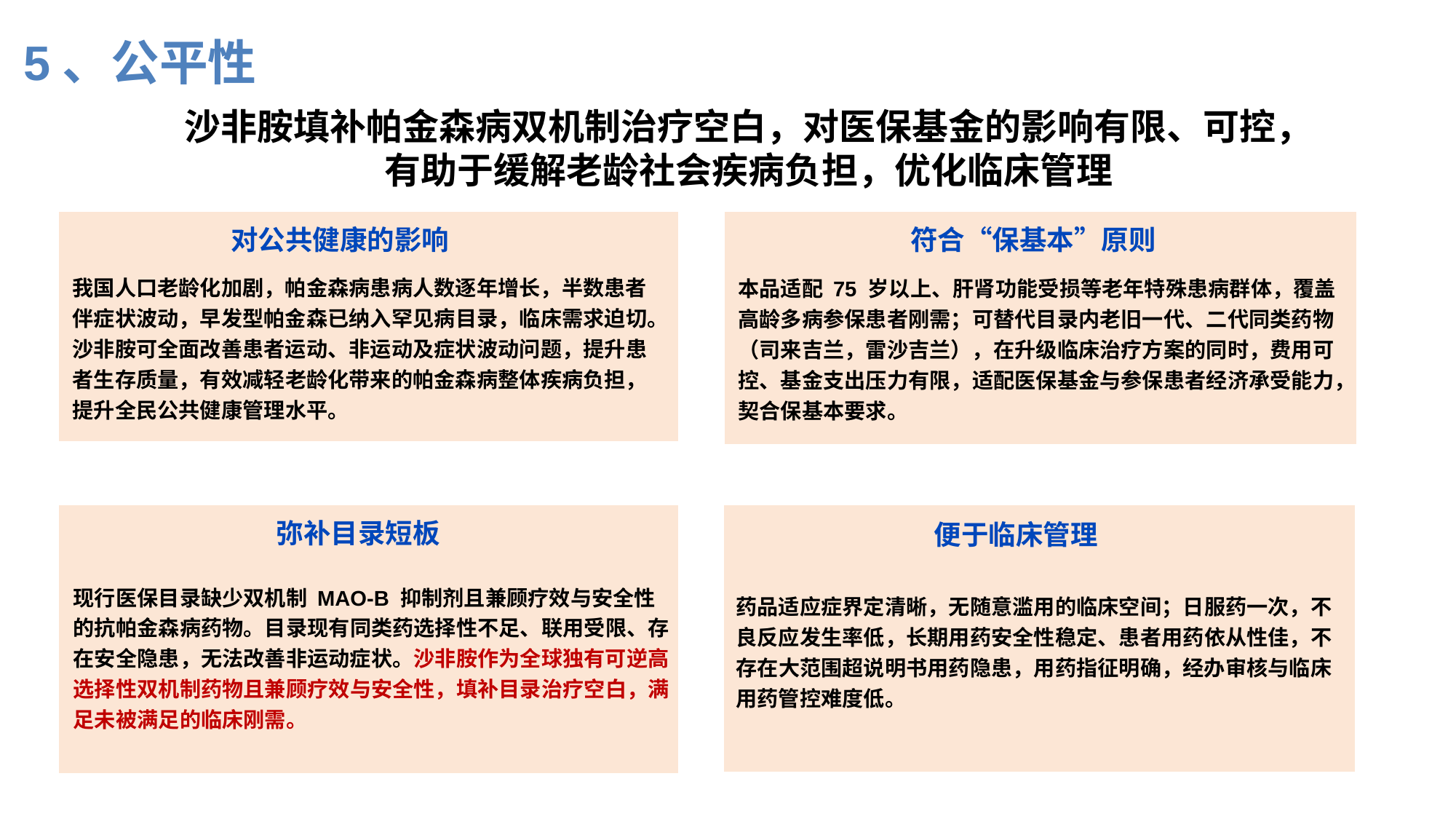

5、公平性
沙非胺填补帕金森病双机制治疗空白，对医保基金的影响有限、可控，有助于缓解老龄社会疾病负担，优化临床管理

我国人口老龄化加剧，帕金森病患病人数逐年增长，半数患者伴症状波动，早发型帕金森已纳入罕见病目录，临床需求迫切。沙非胺可全面改善患者运动、非运动及症状波动问题，提升患者生存质量，有效减轻老龄化带来的帕金森病整体疾病负担，提升全民公共健康管理水平。
对公共健康的影响

本品适配 75 岁以上、肝肾功能受损等老年特殊患病群体，覆盖高龄多病参保患者刚需；可替代目录内老旧一代、二代同类药物（司来吉兰，雷沙吉兰），在升级临床治疗方案的同时，费用可控、基金支出压力有限，适配医保基金与参保患者经济承受能力，契合保基本要求。
符合“保基本”原则

弥补目录短板
现行医保目录缺少双机制 MAO-B 抑制剂且兼顾疗效与安全性的抗帕金森病药物。目录现有同类药选择性不足、联用受限、存在安全隐患，无法改善非运动症状。沙非胺作为全球独有可逆高选择性双机制药物且兼顾疗效与安全性，填补目录治疗空白，满足未被满足的临床刚需。

便于临床管理

药品适应症界定清晰，无随意滥用的临床空间；日服药一次，不良反应发生率低，长期用药安全性稳定、患者用药依从性佳，不存在大范围超说明书用药隐患，用药指征明确，经办审核与临床用药管控难度低。